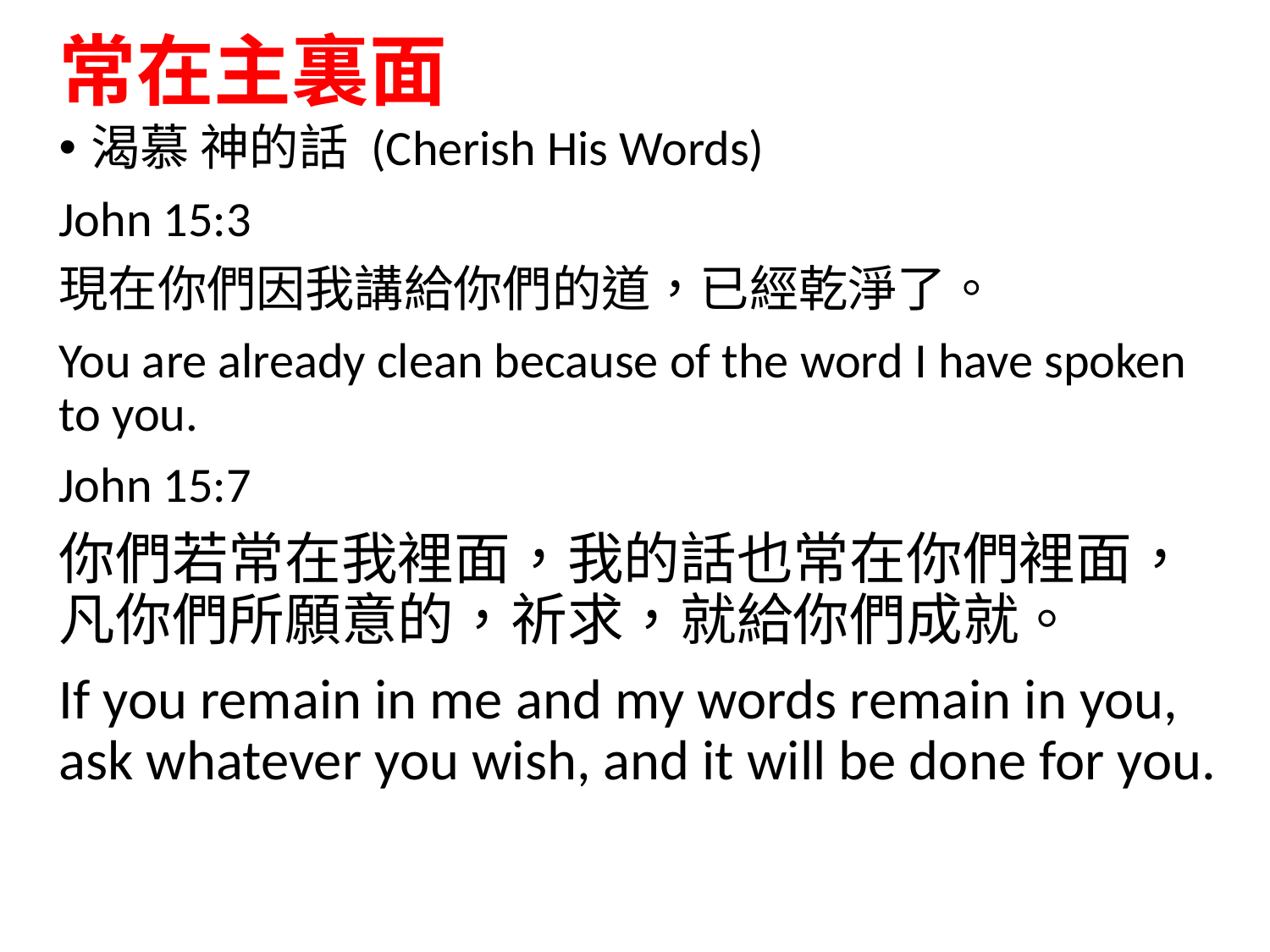

# 常在主裏面
渴慕 神的話 (Cherish His Words)
John 15:3
現在你們因我講給你們的道，已經乾淨了。
You are already clean because of the word I have spoken to you.
John 15:7
你們若常在我裡面，我的話也常在你們裡面，凡你們所願意的，祈求，就給你們成就。
If you remain in me and my words remain in you, ask whatever you wish, and it will be done for you.